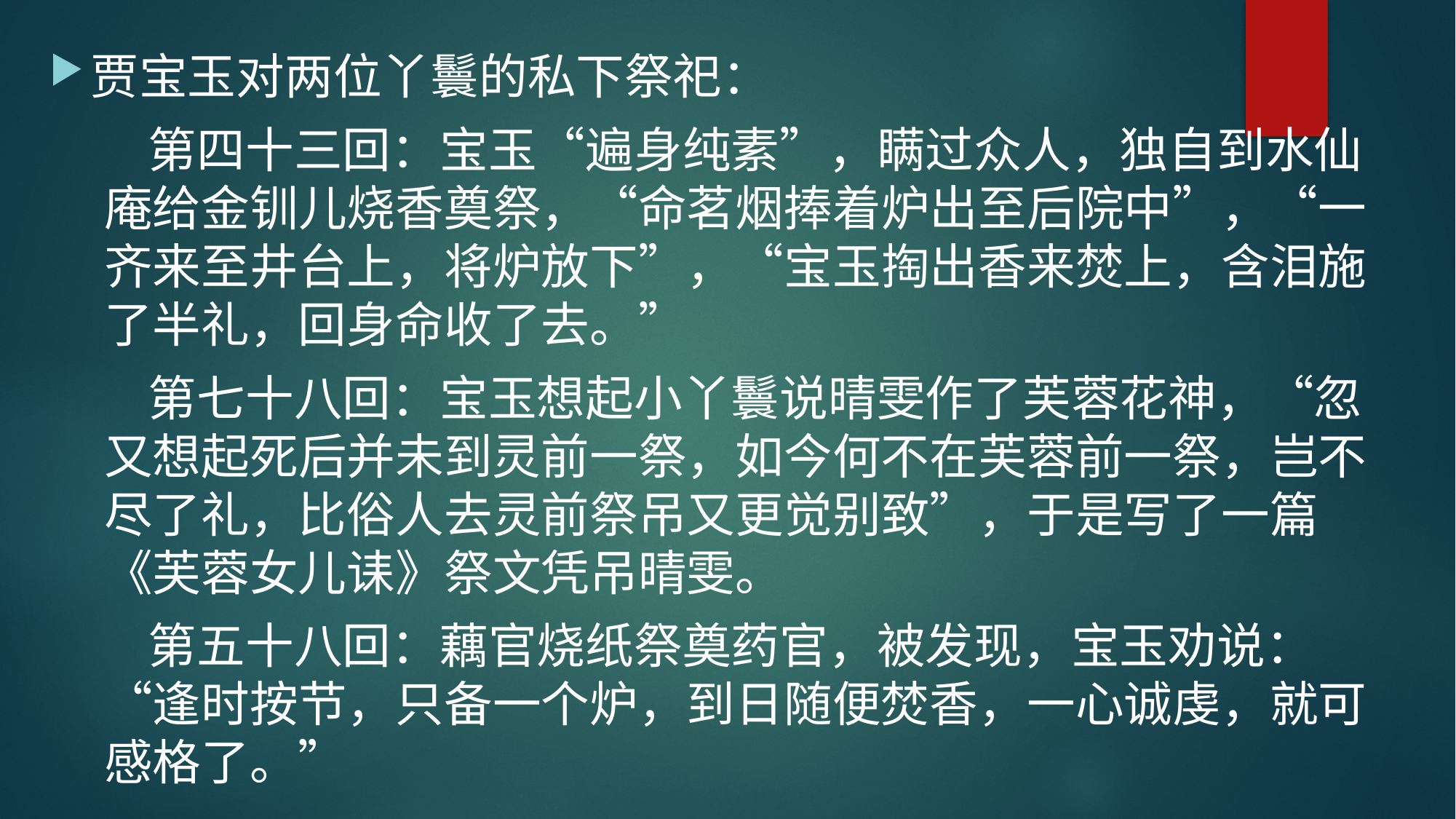

贾宝玉对两位丫鬟的私下祭祀：
   第四十三回：宝玉“遍身纯素”，瞒过众人，独自到水仙庵给金钏儿烧香奠祭，“命茗烟捧着炉出至后院中”，“一齐来至井台上，将炉放下”，“宝玉掏出香来焚上，含泪施了半礼，回身命收了去。”
   第七十八回：宝玉想起小丫鬟说晴雯作了芙蓉花神，“忽又想起死后并未到灵前一祭，如今何不在芙蓉前一祭，岂不尽了礼，比俗人去灵前祭吊又更觉别致”，于是写了一篇《芙蓉女儿诔》祭文凭吊晴雯。
   第五十八回：藕官烧纸祭奠药官，被发现，宝玉劝说：“逢时按节，只备一个炉，到日随便焚香，一心诚虔，就可感格了。”